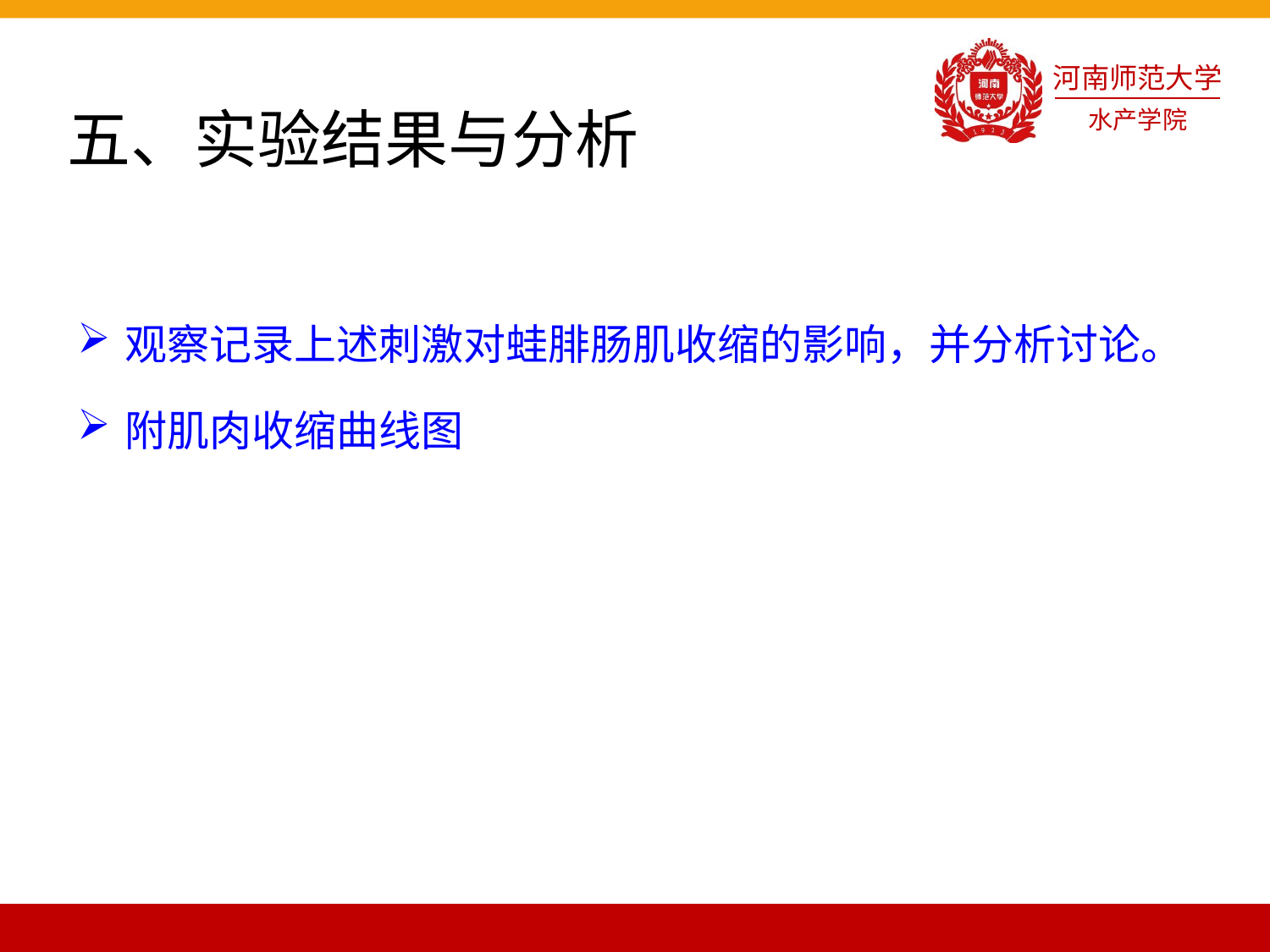

五、实验结果与分析
观察记录上述刺激对蛙腓肠肌收缩的影响，并分析讨论。
附肌肉收缩曲线图